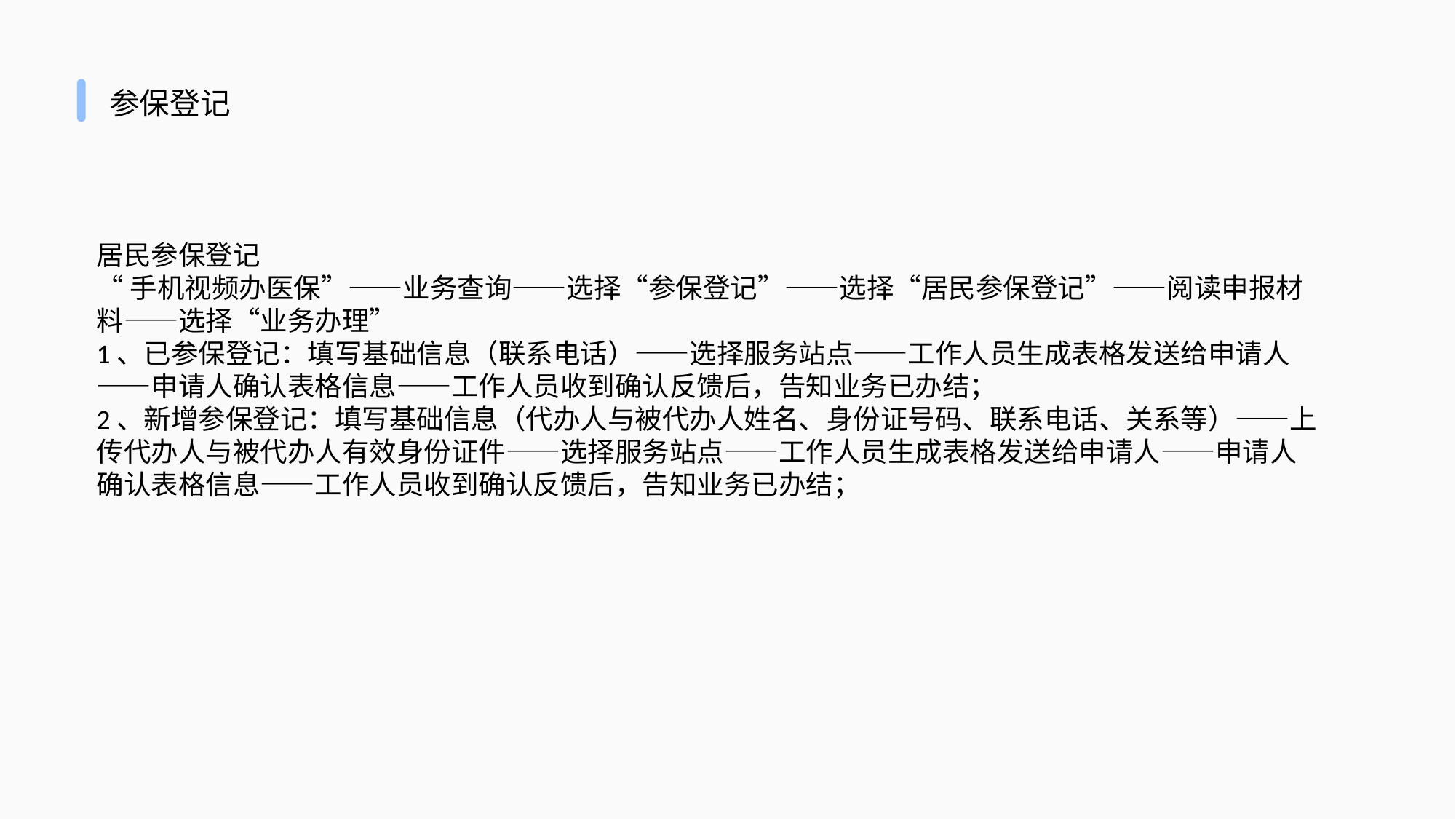

参保登记

居民参保登记
“手机视频办医保”——业务查询——选择“参保登记”——选择“居民参保登记”——阅读申报材料——选择“业务办理”
1、已参保登记：填写基础信息（联系电话）——选择服务站点——工作人员生成表格发送给申请人——申请人确认表格信息——工作人员收到确认反馈后，告知业务已办结；
2、新增参保登记：填写基础信息（代办人与被代办人姓名、身份证号码、联系电话、关系等）——上传代办人与被代办人有效身份证件——选择服务站点——工作人员生成表格发送给申请人——申请人确认表格信息——工作人员收到确认反馈后，告知业务已办结；